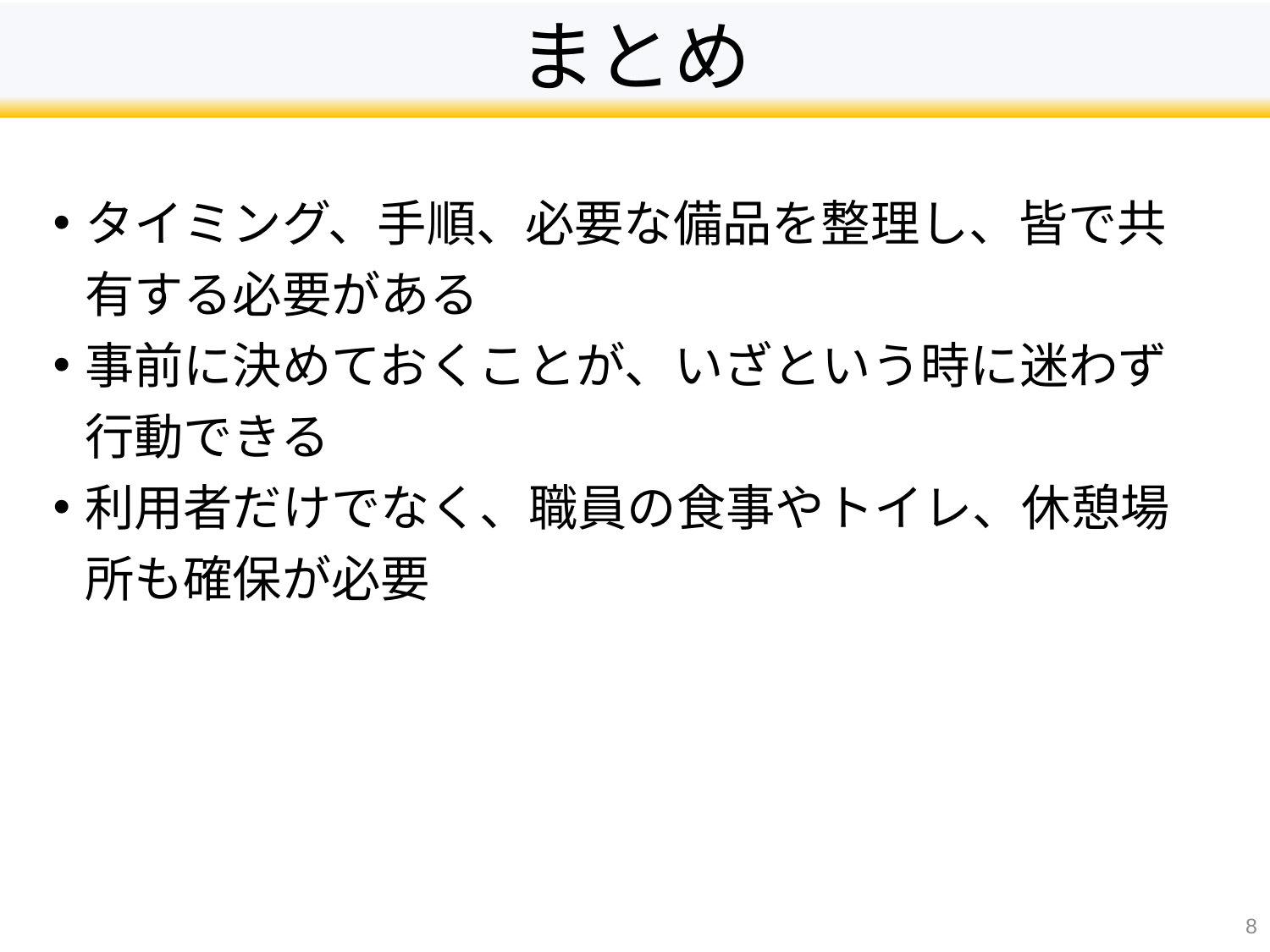

# まとめ
タイミング、手順、必要な備品を整理し、皆で共有する必要がある
事前に決めておくことが、いざという時に迷わず行動できる
利用者だけでなく、職員の食事やトイレ、休憩場所も確保が必要
8